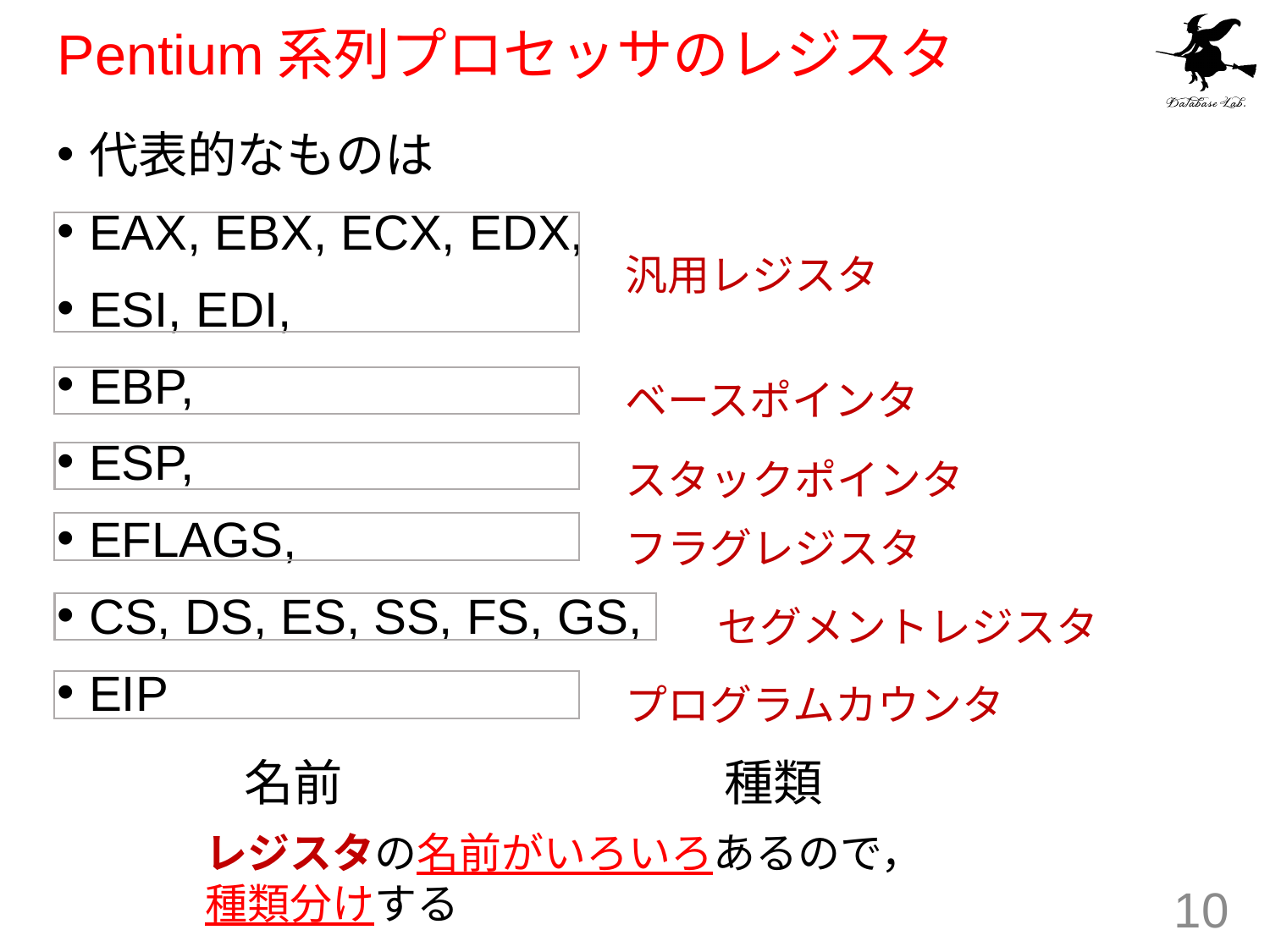

# Pentium系列プロセッサのレジスタ
代表的なものは
EAX, EBX, ECX, EDX,
ESI, EDI,
EBP,
ESP,
EFLAGS,
CS, DS, ES, SS, FS, GS,
EIP

汎用レジスタ

ベースポインタ

スタックポインタ

フラグレジスタ

セグメントレジスタ

プログラムカウンタ
種類
名前
レジスタの名前がいろいろあるので，
種類分けする
10